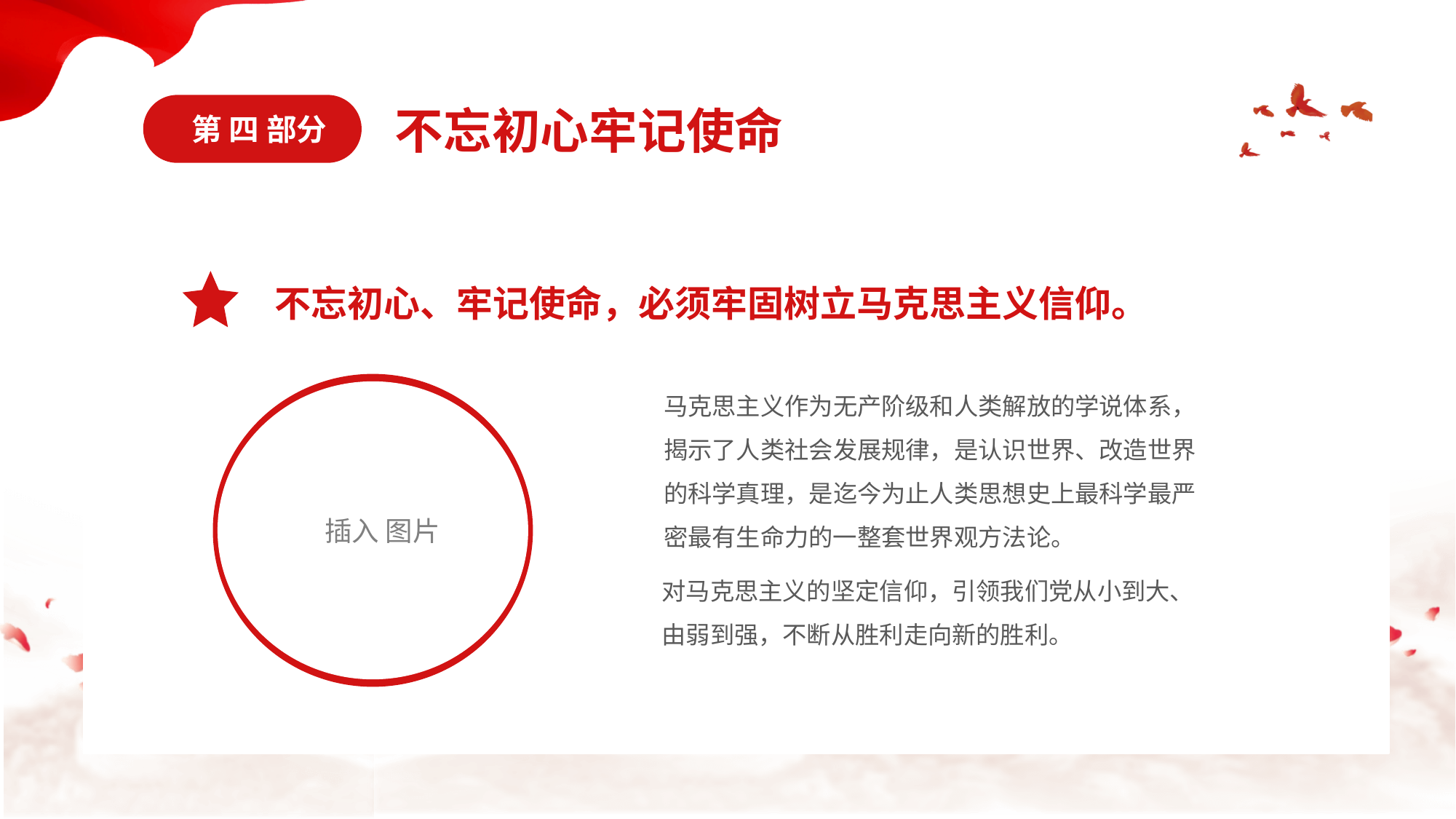

第 四 部分
不忘初心牢记使命

不忘初心、牢记使命，必须牢固树立马克思主义信仰。
马克思主义作为无产阶级和人类解放的学说体系，揭示了人类社会发展规律，是认识世界、改造世界的科学真理，是迄今为止人类思想史上最科学最严密最有生命力的一整套世界观方法论。

  插入 图片
对马克思主义的坚定信仰，引领我们党从小到大、由弱到强，不断从胜利走向新的胜利。